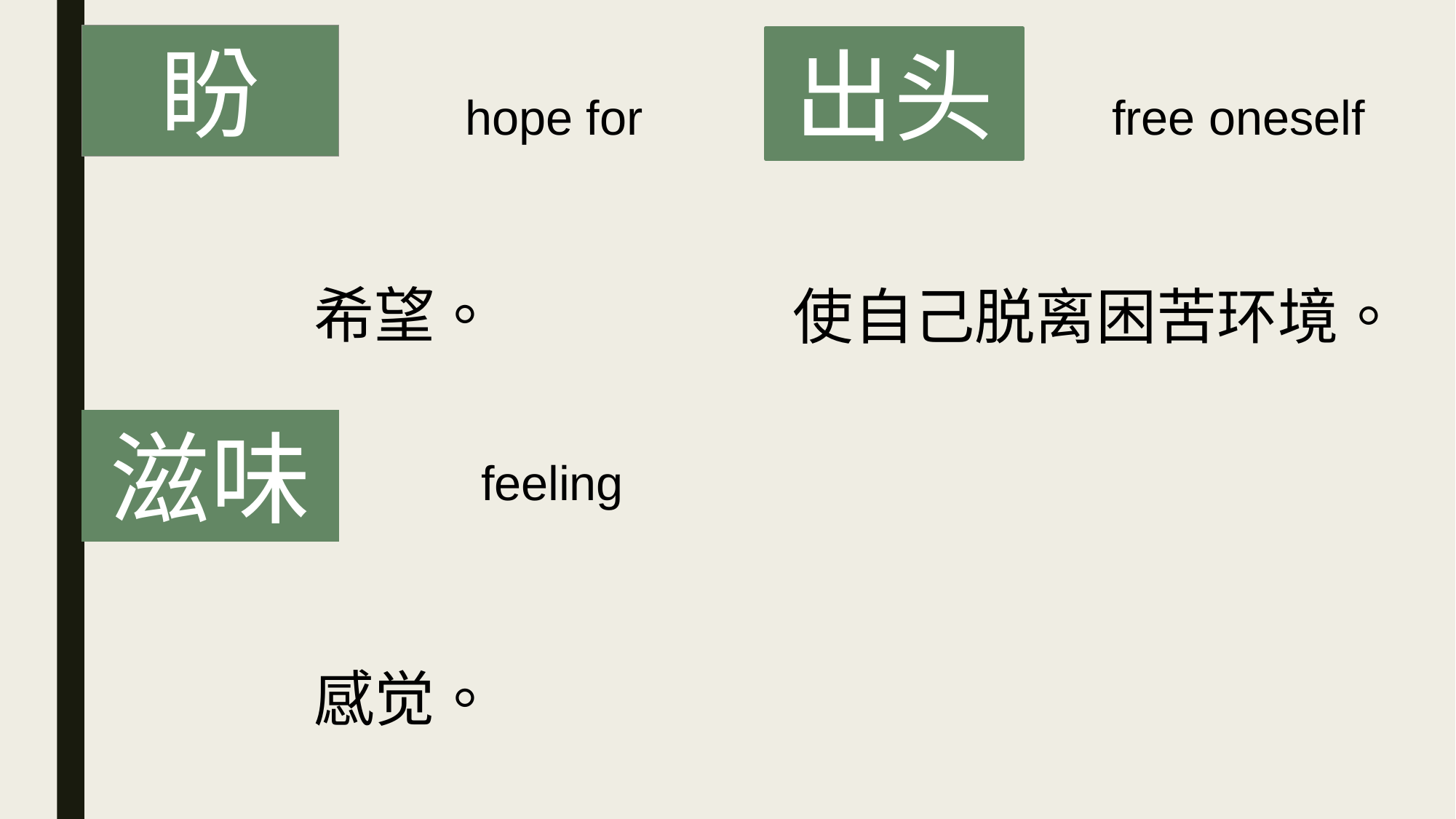

盼
出头
hope for
free oneself
希望。
使自己脱离困苦环境。
滋味
feeling
感觉。